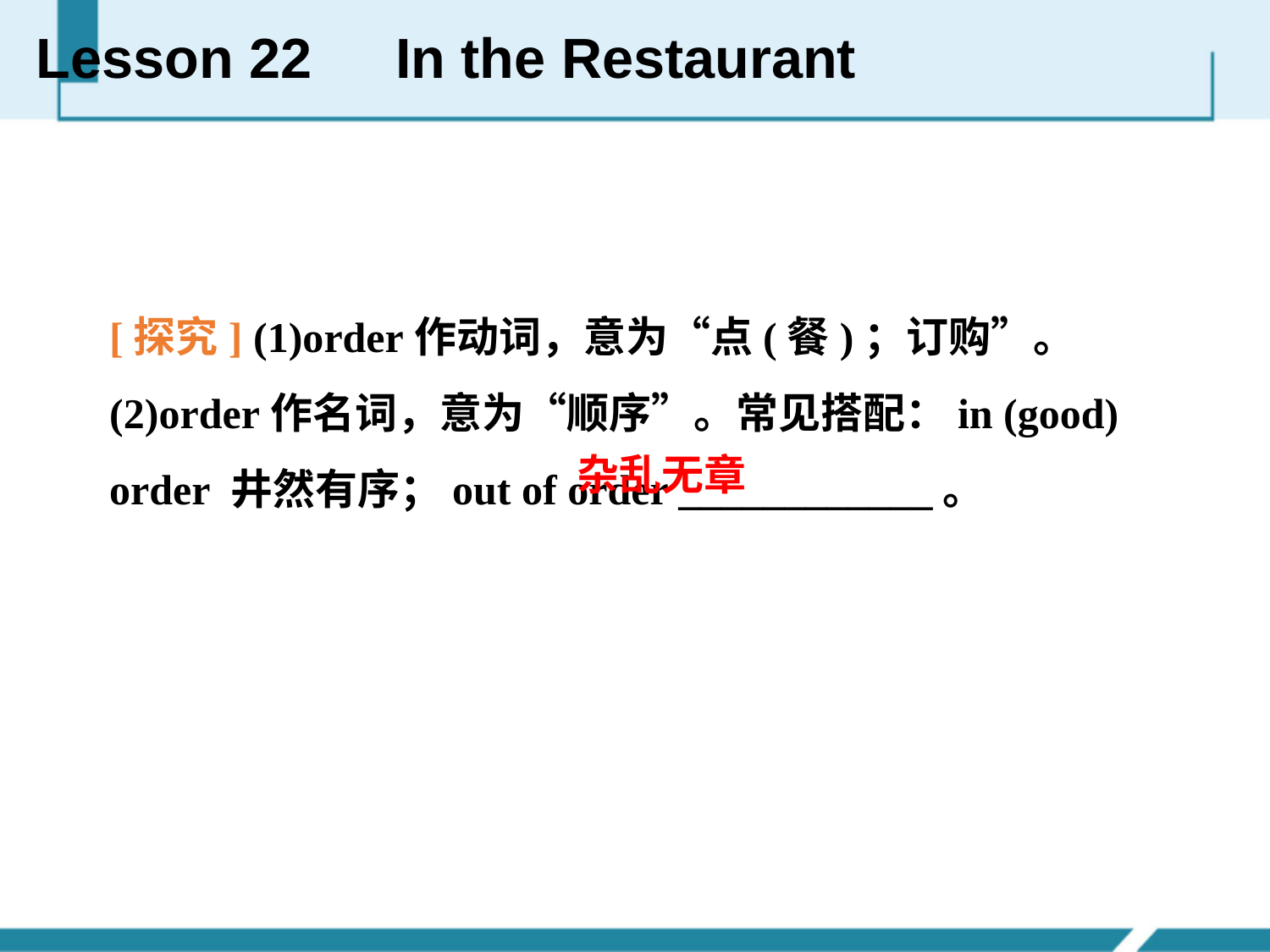

Lesson 22　In the Restaurant
[探究] (1)order作动词，意为“点(餐)；订购”。
(2)order作名词，意为“顺序”。常见搭配：in (good) order 井然有序；out of order ____________。
杂乱无章